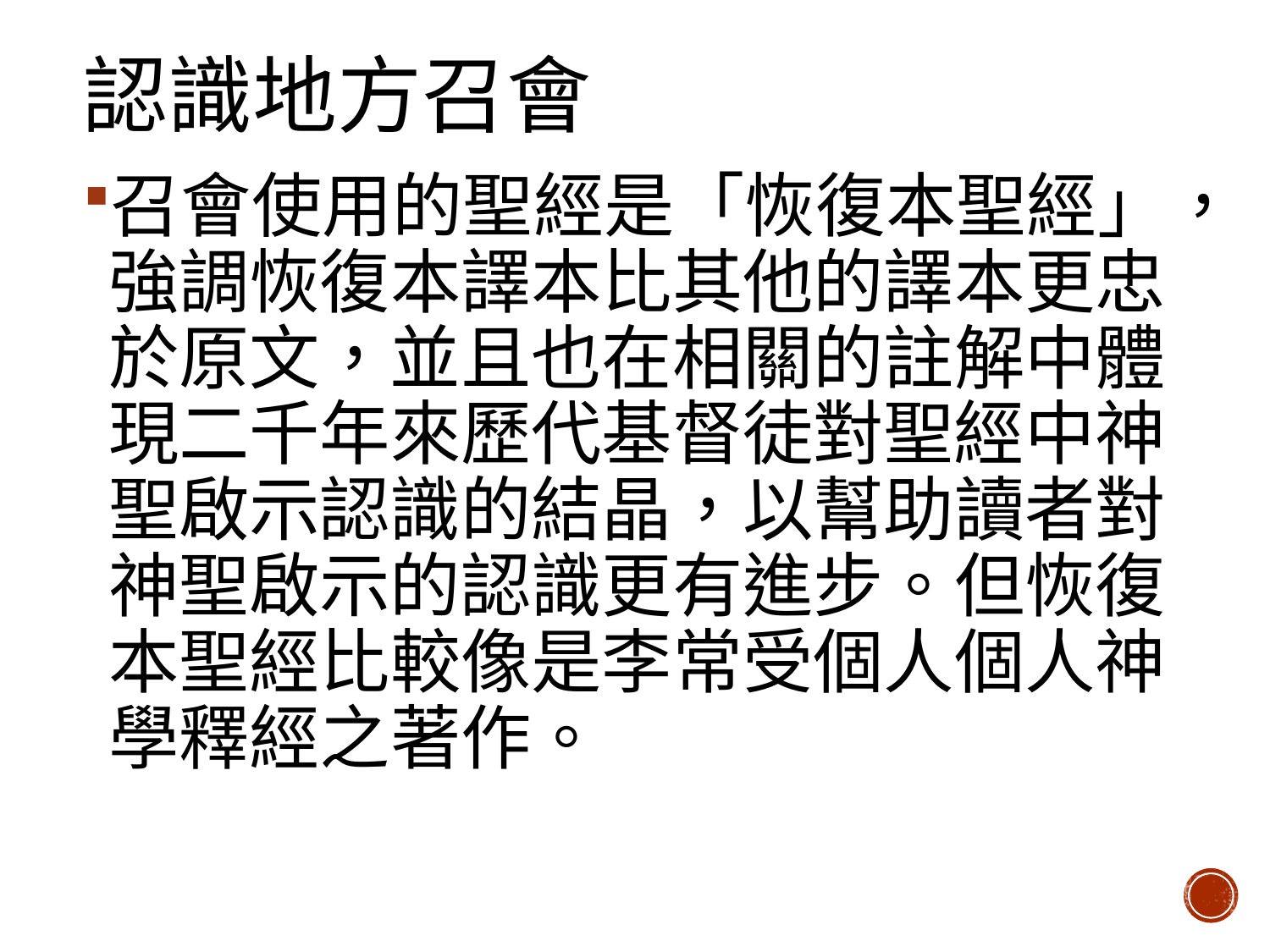

# 認識地方召會
召會使用的聖經是「恢復本聖經」，強調恢復本譯本比其他的譯本更忠於原文，並且也在相關的註解中體現二千年來歷代基督徒對聖經中神聖啟示認識的結晶，以幫助讀者對神聖啟示的認識更有進步。但恢復本聖經比較像是李常受個人個人神學釋經之著作。